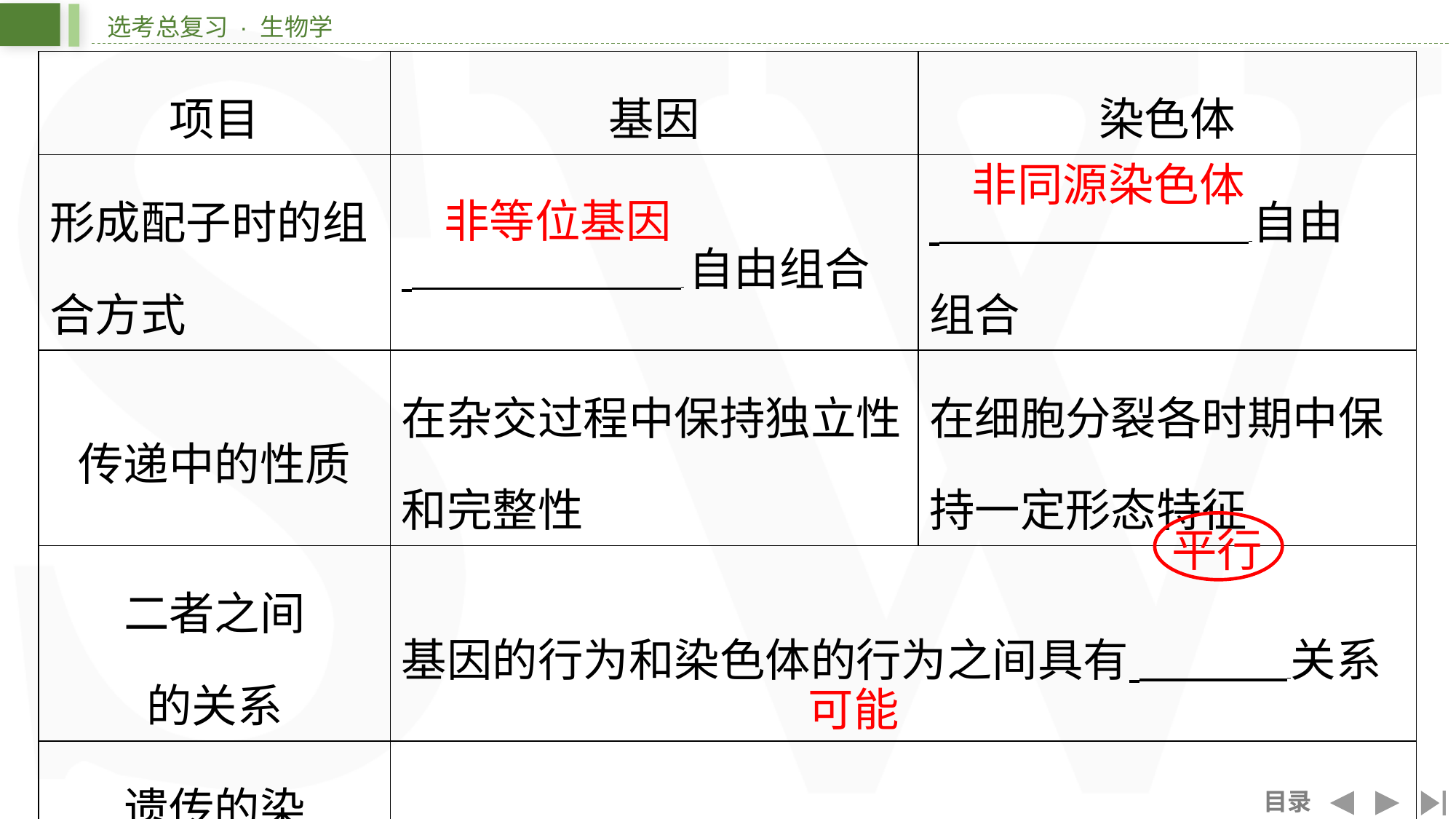

| 项目 | 基因 | 染色体 |
| --- | --- | --- |
| 形成配子时的组 合方式 | 自由组合 | ⁠自由 组合 |
| 传递中的性质 | 在杂交过程中保持独立性 和完整性 | 在细胞分裂各时期中保 持一定形态特征 |
| 二者之间 的关系 | 基因的行为和染色体的行为之间具有 关系 |  |
| 遗传的染 色体学说 | 细胞核内的染色体 是基因的载体 |  |
非同源染色体
非等位基因

平行
可能